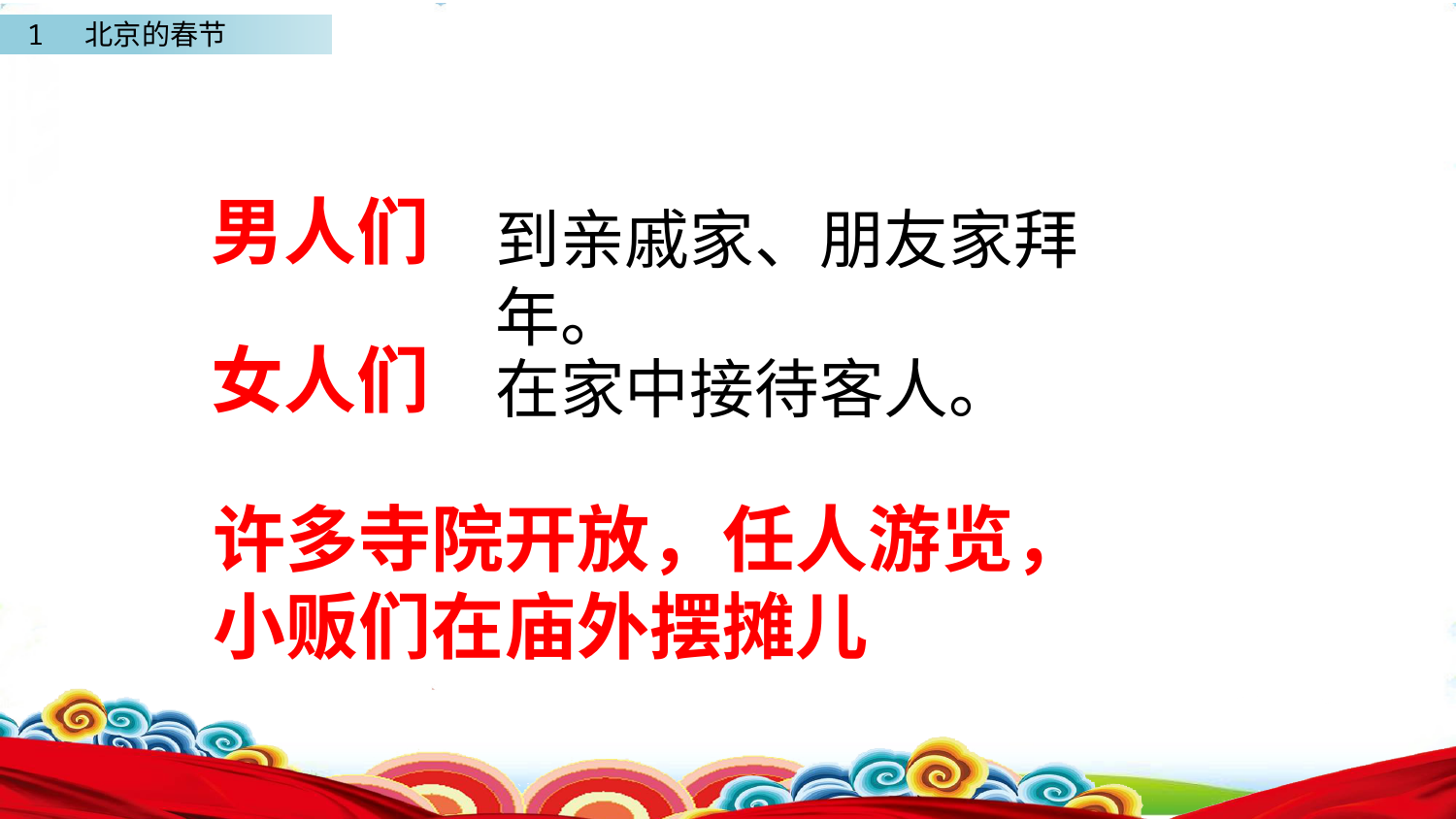

男人们
到亲戚家、朋友家拜年。
女人们
在家中接待客人。
许多寺院开放，任人游览，小贩们在庙外摆摊儿